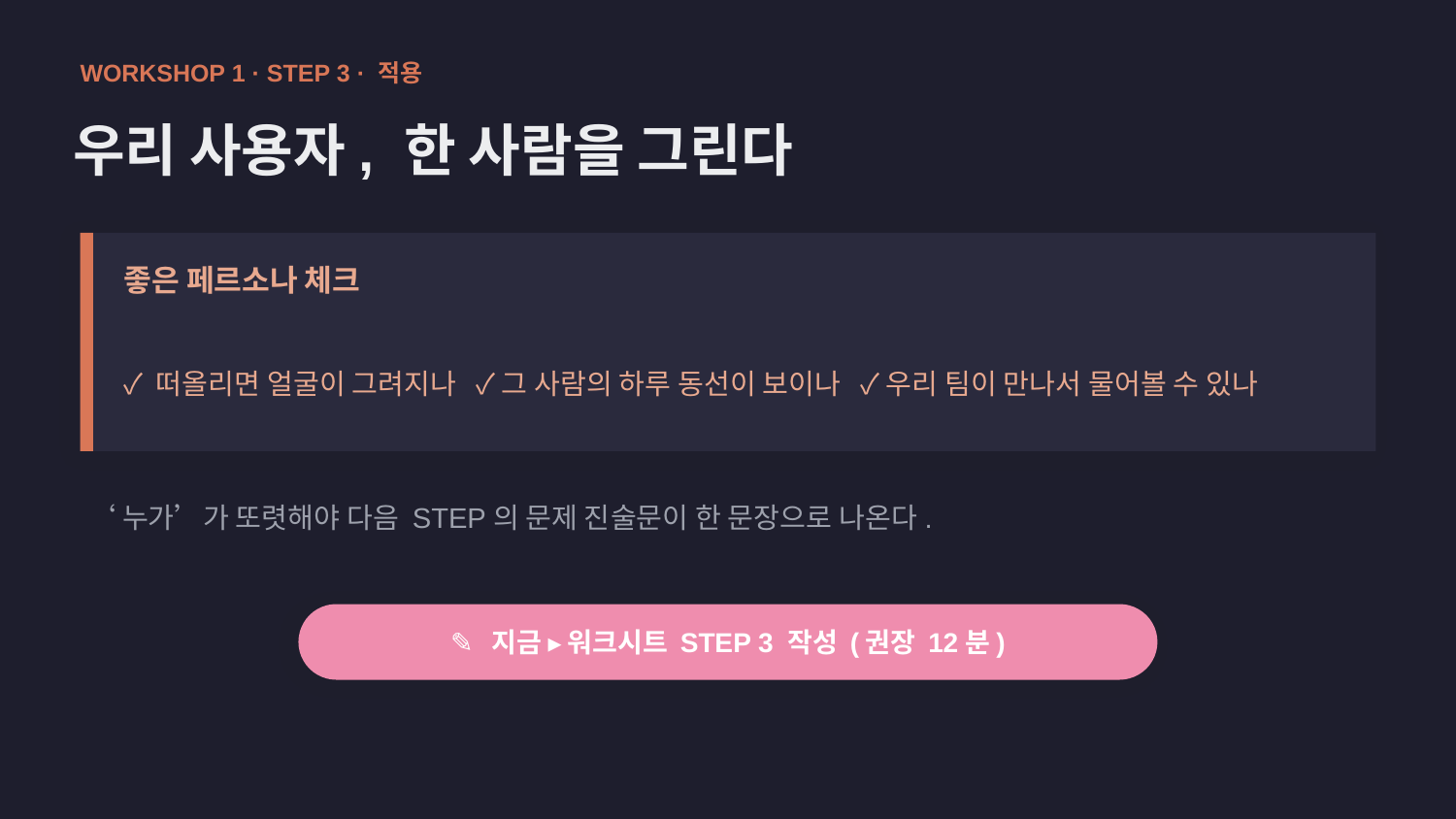

WORKSHOP 1 · STEP 3 · 적용
우리 사용자, 한 사람을 그린다

좋은 페르소나 체크
✓ 떠올리면 얼굴이 그려지나   ✓ 그 사람의 하루 동선이 보이나   ✓ 우리 팀이 만나서 물어볼 수 있나
‘누가’가 또렷해야 다음 STEP의 문제 진술문이 한 문장으로 나온다.

✎  지금 ▸ 워크시트 STEP 3 작성 (권장 12분)